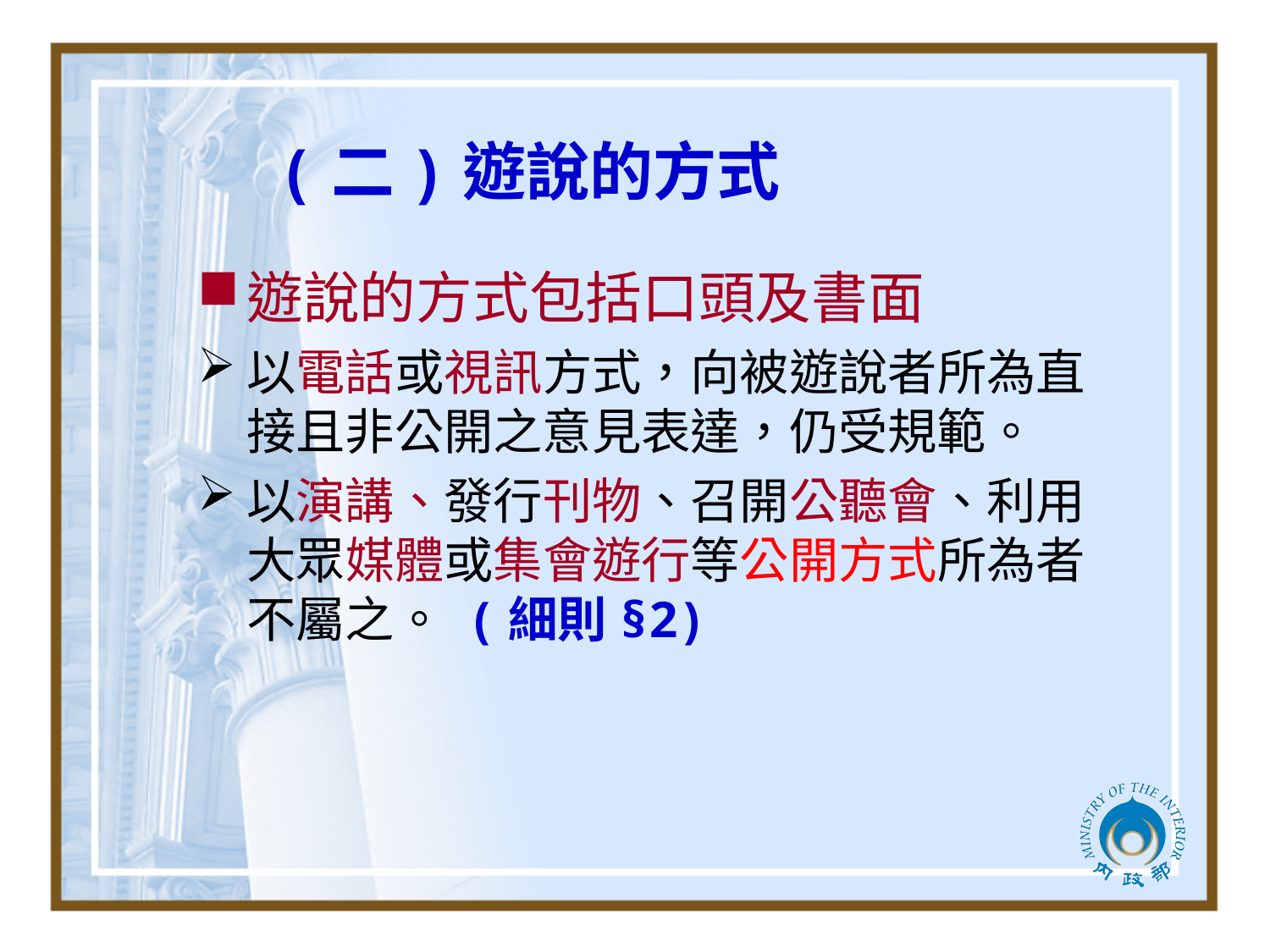

# (二)遊說的方式
遊說的方式包括口頭及書面
以電話或視訊方式，向被遊說者所為直接且非公開之意見表達，仍受規範。
以演講、發行刊物、召開公聽會、利用大眾媒體或集會遊行等公開方式所為者不屬之。 (細則§2)